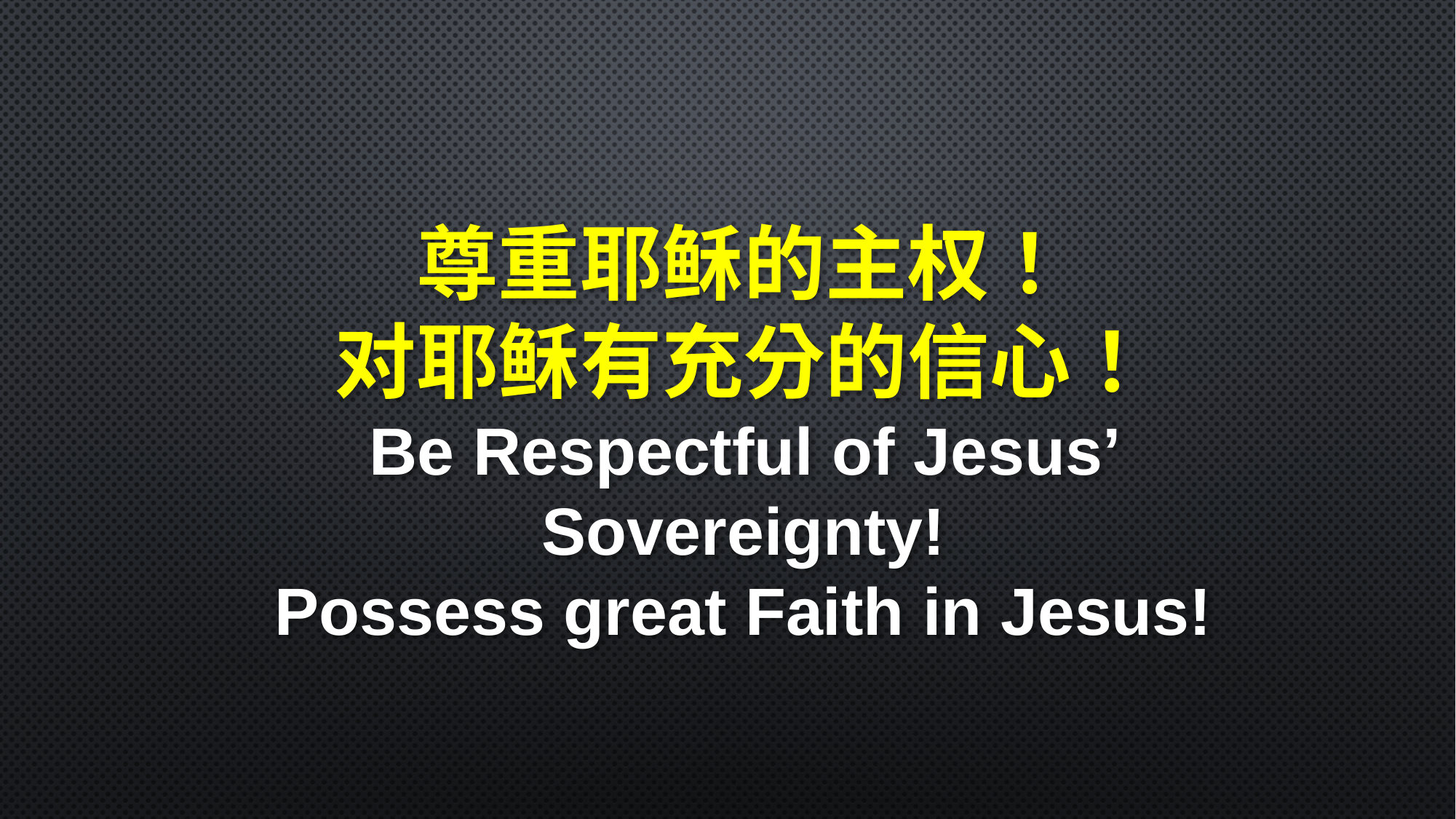

尊重耶稣的主权！
对耶稣有充分的信心！
Be Respectful of Jesus’ Sovereignty!
Possess great Faith in Jesus!